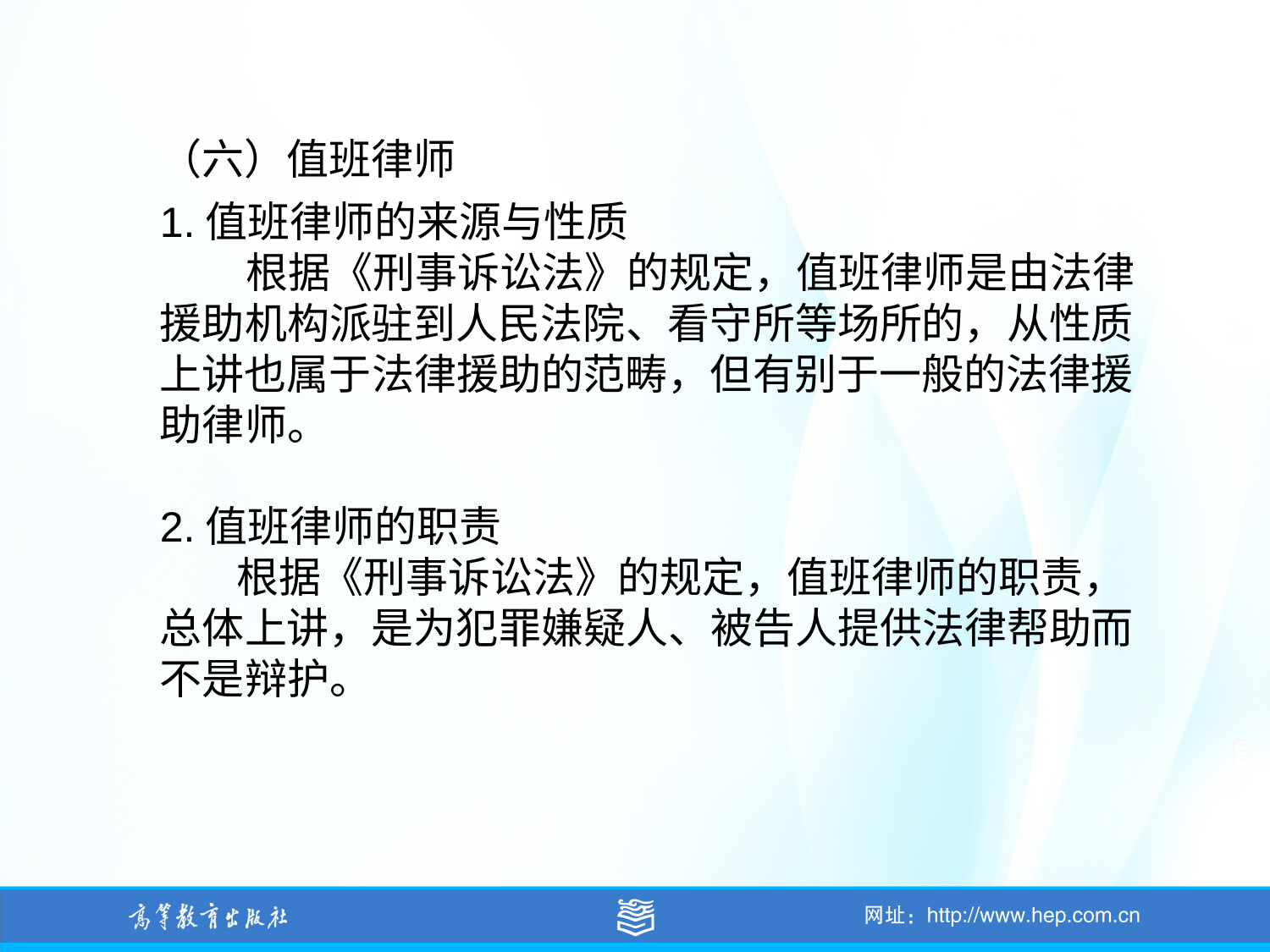

（六）值班律师
1.值班律师的来源与性质
        根据《刑事诉讼法》的规定，值班律师是由法律援助机构派驻到人民法院、看守所等场所的，从性质上讲也属于法律援助的范畴，但有别于一般的法律援助律师。

2.值班律师的职责
       根据《刑事诉讼法》的规定，值班律师的职责，总体上讲，是为犯罪嫌疑人、被告人提供法律帮助而不是辩护。